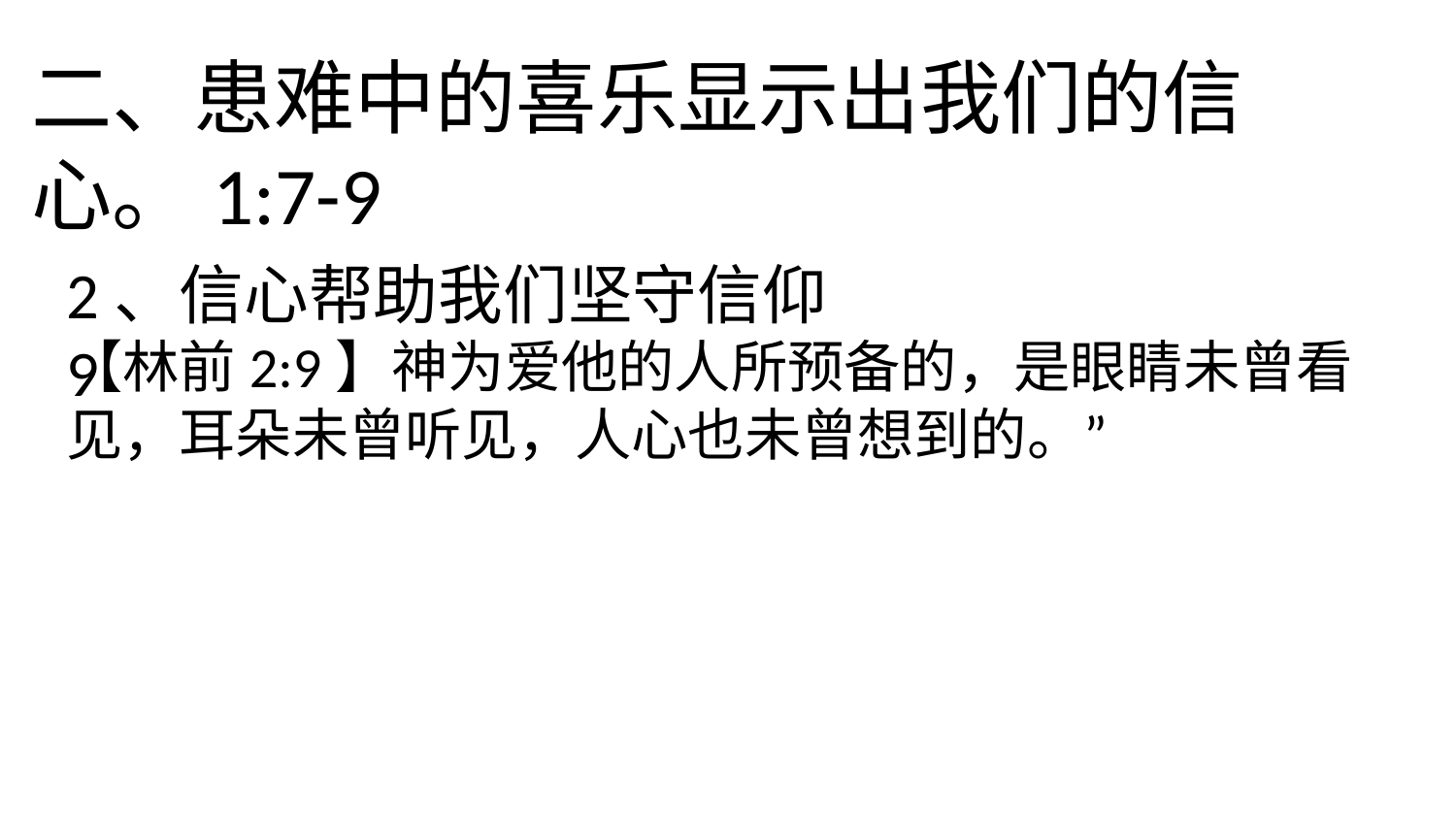

二、患难中的喜乐显示出我们的信心。1:7-9
2、信心帮助我们坚守信仰  9
【林前2:9】神为爱他的人所预备的，是眼睛未曾看见，耳朵未曾听见，人心也未曾想到的。”